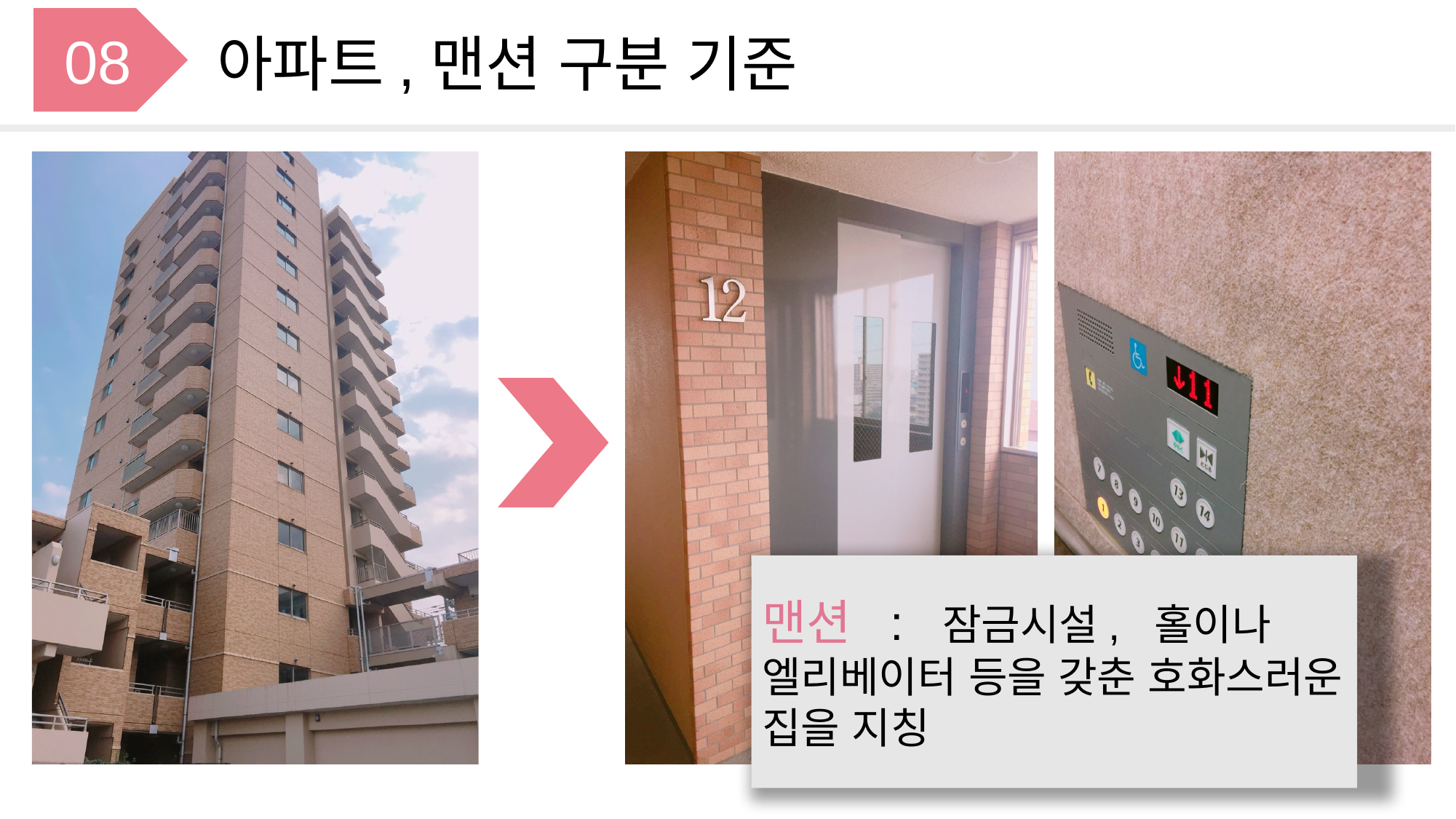

08
아파트,맨션 구분 기준

맨션  :  잠금시설,  홀이나 엘리베이터 등을 갖춘 호화스러운 집을 지칭